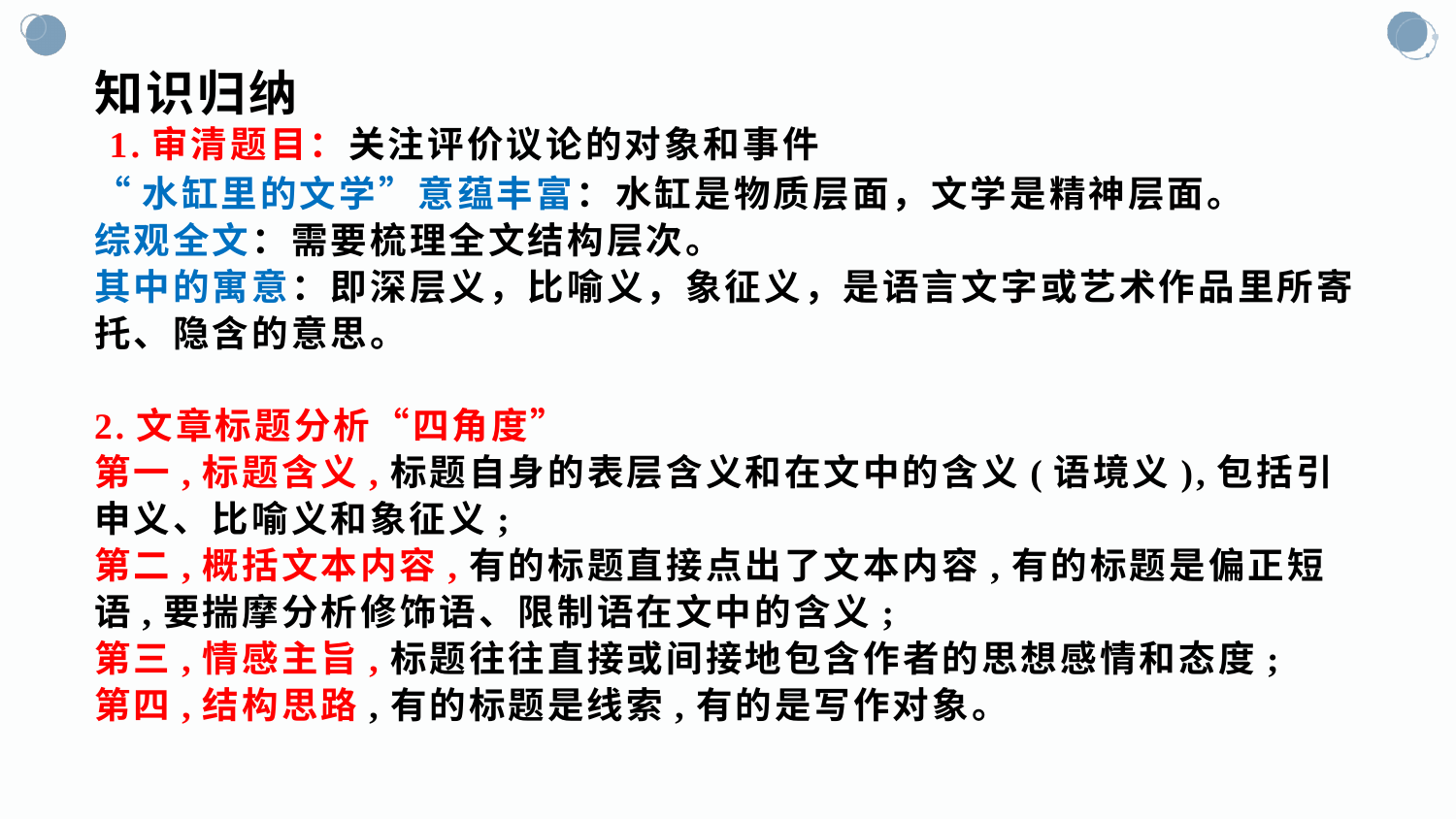

知识归纳
 1.审清题目：关注评价议论的对象和事件
“水缸里的文学”意蕴丰富：水缸是物质层面，文学是精神层面。
综观全文：需要梳理全文结构层次。
其中的寓意：即深层义，比喻义，象征义，是语言文字或艺术作品里所寄托、隐含的意思。

2.文章标题分析“四角度”
第一,标题含义,标题自身的表层含义和在文中的含义(语境义),包括引申义、比喻义和象征义;
第二,概括文本内容,有的标题直接点出了文本内容,有的标题是偏正短语,要揣摩分析修饰语、限制语在文中的含义;
第三,情感主旨,标题往往直接或间接地包含作者的思想感情和态度;
第四,结构思路,有的标题是线索,有的是写作对象。